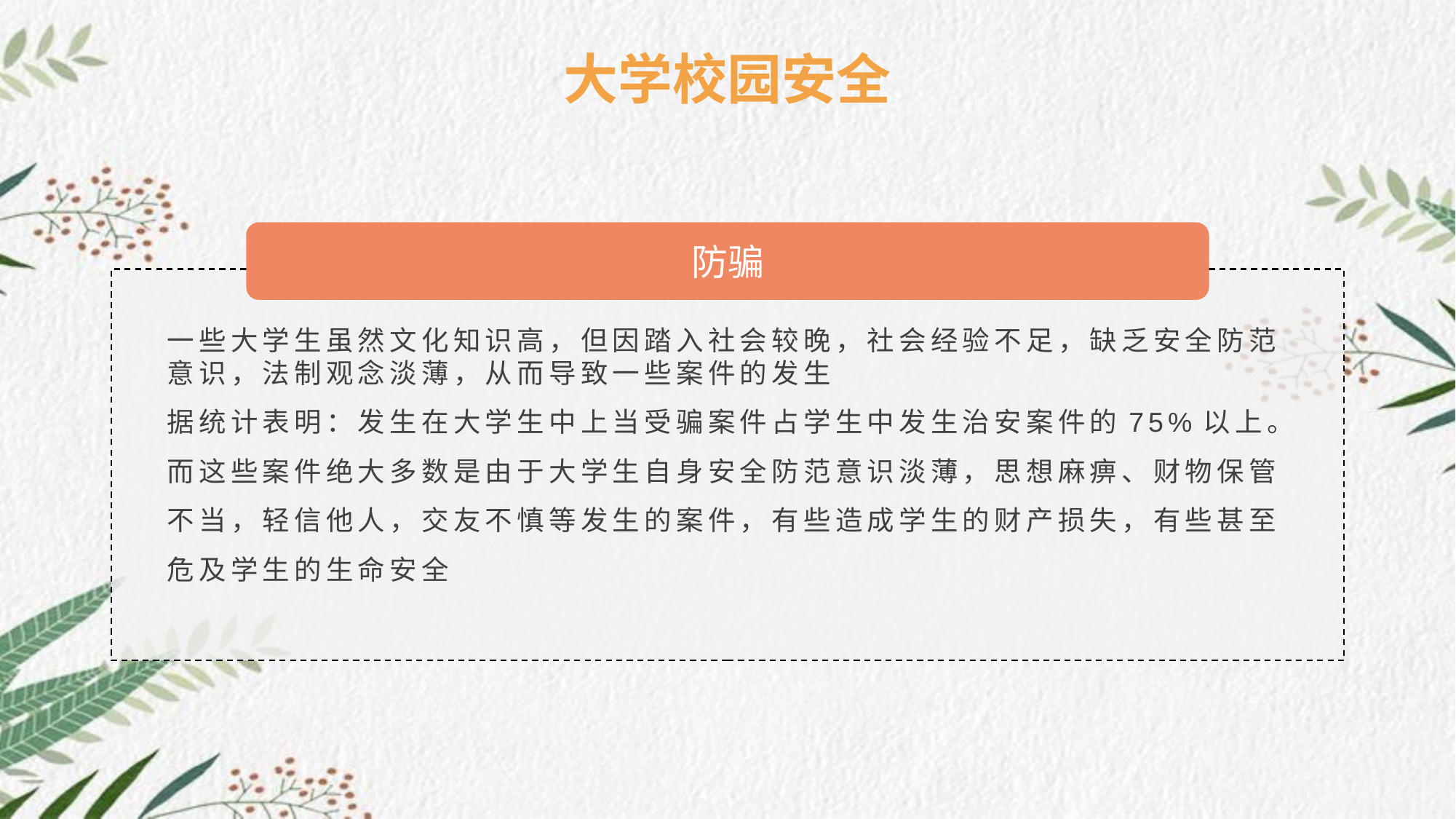

大学校园安全
防骗

一些大学生虽然文化知识高，但因踏入社会较晚，社会经验不足，缺乏安全防范意识，法制观念淡薄，从而导致一些案件的发生
据统计表明：发生在大学生中上当受骗案件占学生中发生治安案件的75%以上。而这些案件绝大多数是由于大学生自身安全防范意识淡薄，思想麻痹、财物保管不当，轻信他人，交友不慎等发生的案件，有些造成学生的财产损失，有些甚至危及学生的生命安全